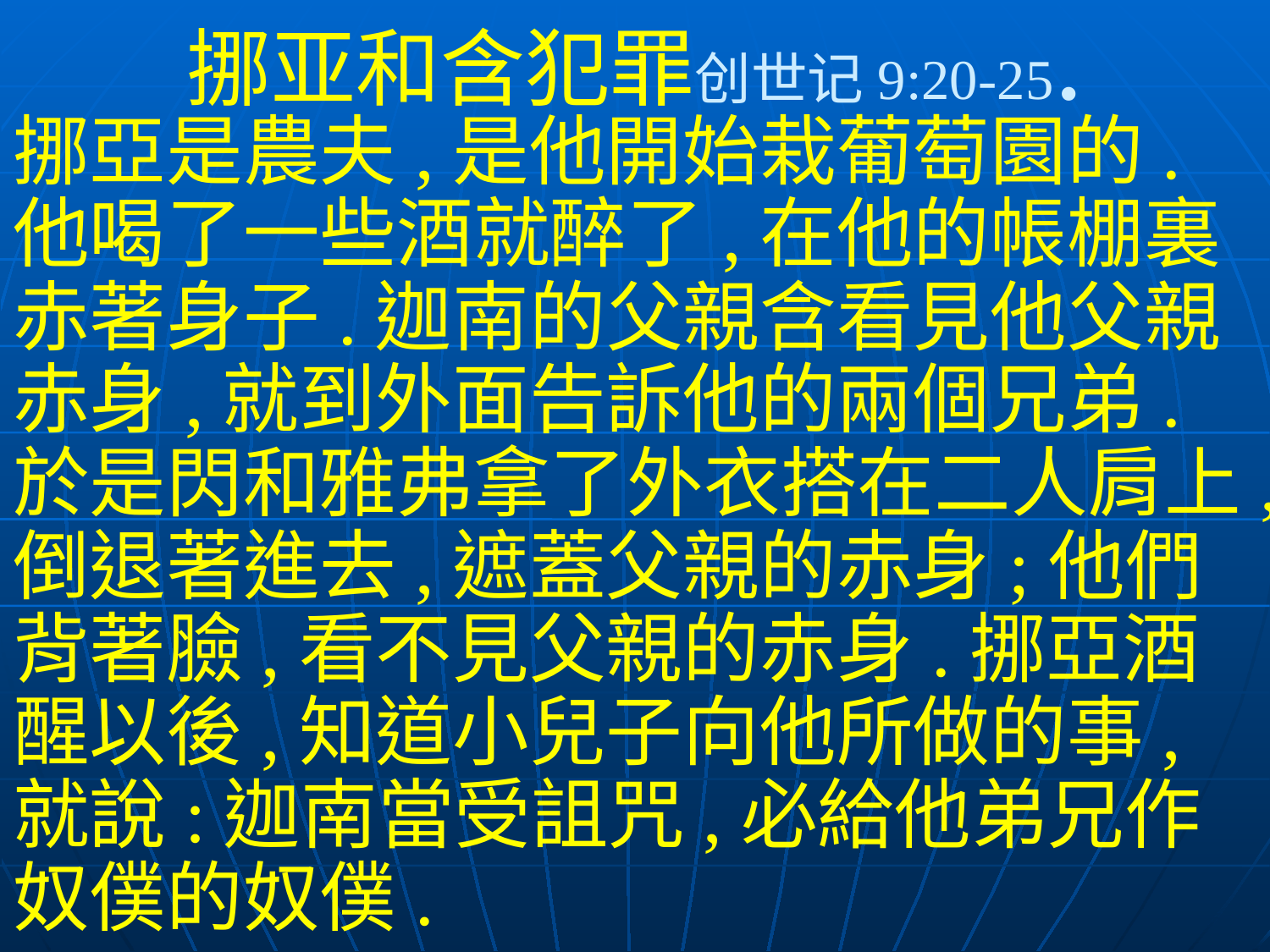

挪亚和含犯罪创世记9:20-25.
挪亞是農夫,是他開始栽葡萄園的.他喝了一些酒就醉了,在他的帳棚裏赤著身子.迦南的父親含看見他父親赤身,就到外面告訴他的兩個兄弟.於是閃和雅弗拿了外衣搭在二人肩上,倒退著進去,遮蓋父親的赤身;他們背著臉,看不見父親的赤身.挪亞酒醒以後,知道小兒子向他所做的事,就說:迦南當受詛咒,必給他弟兄作奴僕的奴僕.